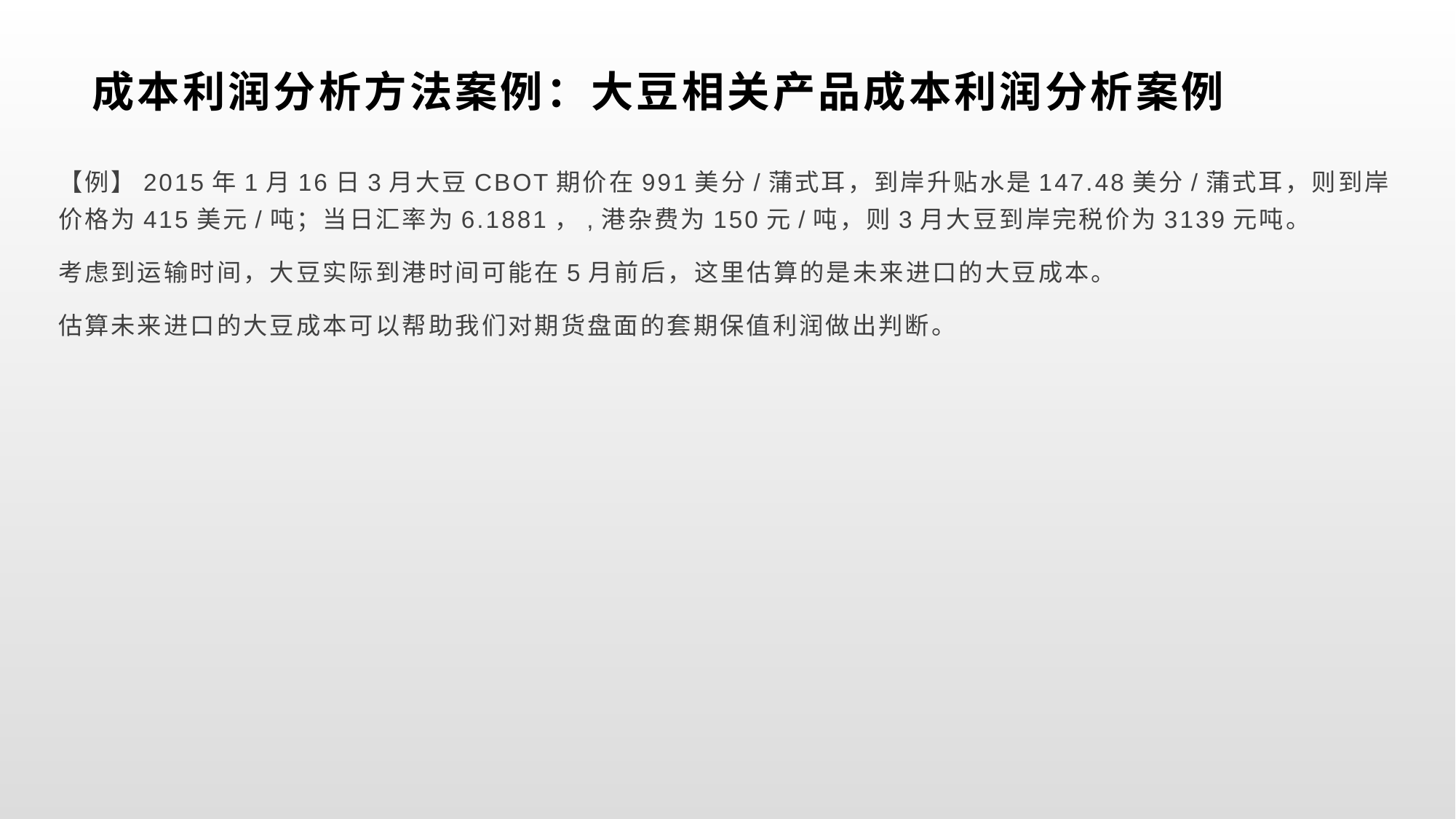

# 成本利润分析方法案例：大豆相关产品成本利润分析案例
【例】2015年1月16日3月大豆CBOT期价在991美分/蒲式耳，到岸升贴水是147.48美分/蒲式耳，则到岸价格为415美元/吨；当日汇率为6.1881，,港杂费为150元/吨，则3月大豆到岸完税价为3139元吨。
考虑到运输时间，大豆实际到港时间可能在5月前后，这里估算的是未来进口的大豆成本。
估算未来进口的大豆成本可以帮助我们对期货盘面的套期保值利润做出判断。